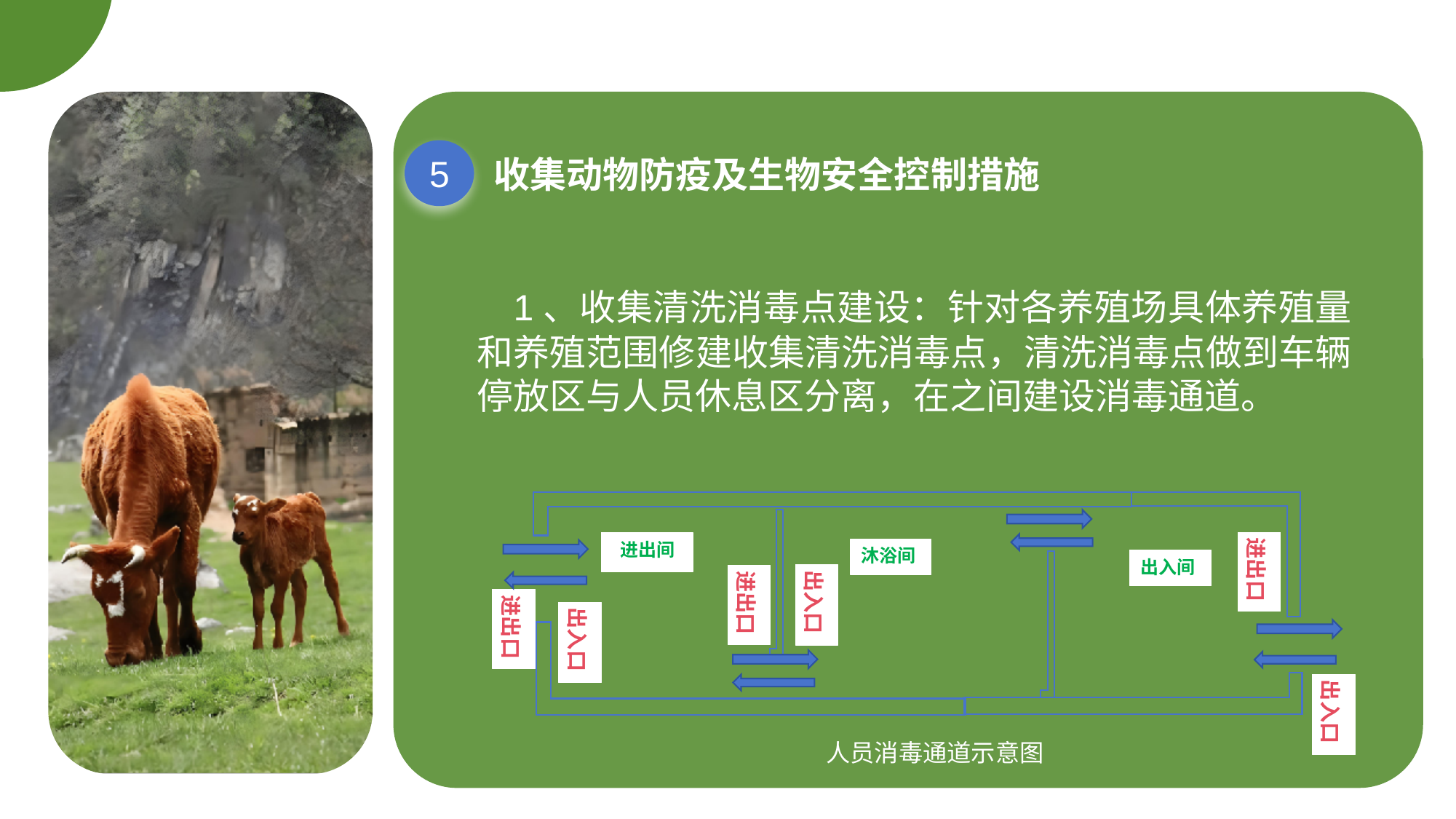

收集动物防疫及生物安全控制措施
5
   1、收集清洗消毒点建设：针对各养殖场具体养殖量和养殖范围修建收集清洗消毒点，清洗消毒点做到车辆停放区与人员休息区分离，在之间建设消毒通道。

进出间

沐浴间

出入间

进出口
出入口

进出口
出入口
进出口
出入口
人员消毒通道示意图